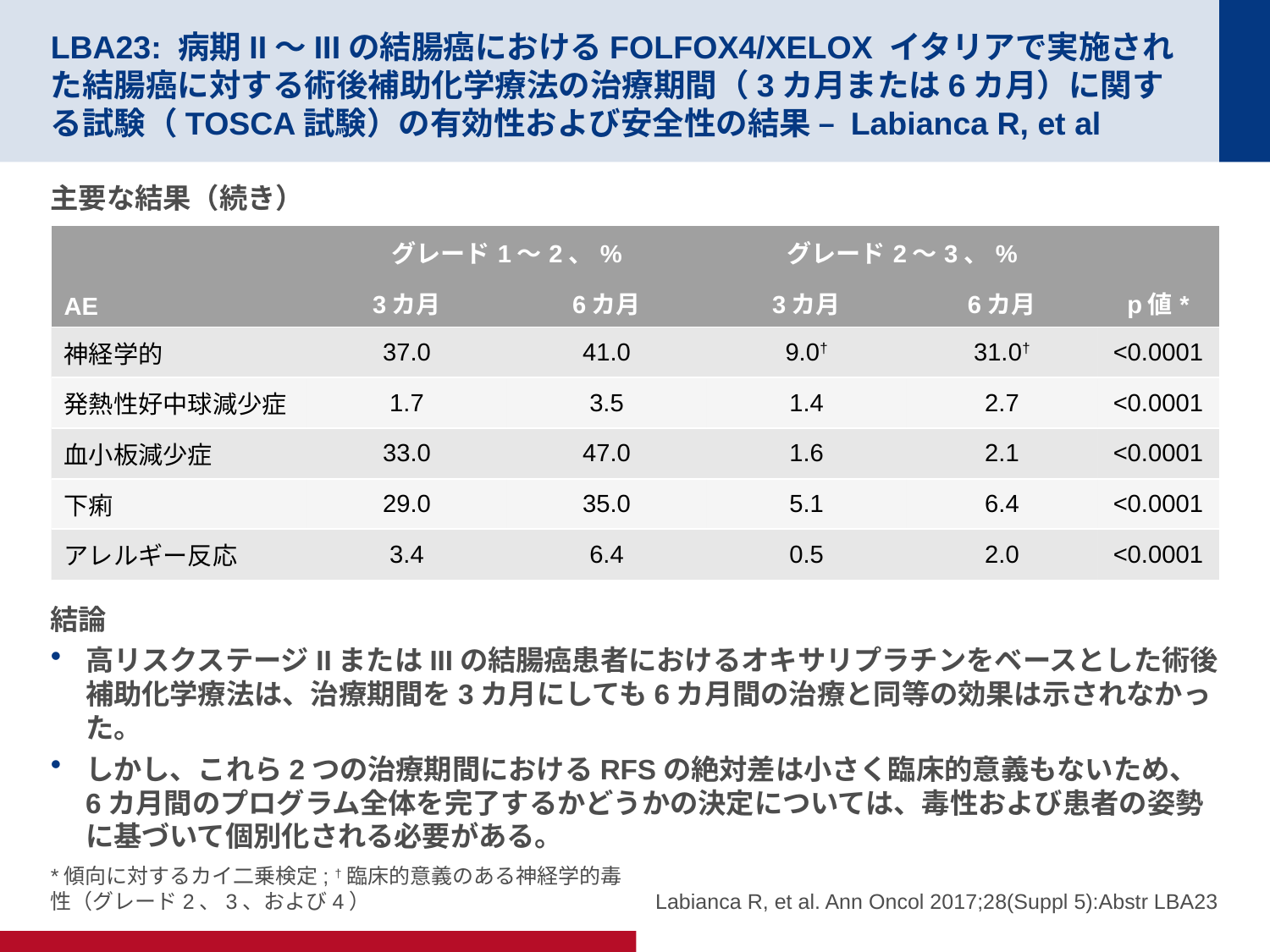

# LBA23: 病期II～IIIの結腸癌におけるFOLFOX4/XELOX イタリアで実施された結腸癌に対する術後補助化学療法の治療期間（3カ月または6カ月）に関する試験（TOSCA試験）の有効性および安全性の結果 – Labianca R, et al
主要な結果（続き）
結論
高リスクステージIIまたはIIIの結腸癌患者におけるオキサリプラチンをベースとした術後補助化学療法は、治療期間を3カ月にしても6カ月間の治療と同等の効果は示されなかった。
しかし、これら2つの治療期間におけるRFSの絶対差は小さく臨床的意義もないため、6カ月間のプログラム全体を完了するかどうかの決定については、毒性および患者の姿勢に基づいて個別化される必要がある。

| AE | グレード1～2、% |  | グレード2～3、% |  | p値\* |
| --- | --- | --- | --- | --- | --- |
|  | 3カ月 | 6カ月 | 3カ月 | 6カ月 |  |
| 神経学的 | 37.0 | 41.0 | 9.0† | 31.0† | <0.0001 |
| 発熱性好中球減少症 | 1.7 | 3.5 | 1.4 | 2.7 | <0.0001 |
| 血小板減少症 | 33.0 | 47.0 | 1.6 | 2.1 | <0.0001 |
| 下痢 | 29.0 | 35.0 | 5.1 | 6.4 | <0.0001 |
| アレルギー反応 | 3.4 | 6.4 | 0.5 | 2.0 | <0.0001 |
*傾向に対するカイ二乗検定; †臨床的意義のある神経学的毒性（グレード2、3、および4）
Labianca R, et al. Ann Oncol 2017;28(Suppl 5):Abstr LBA23